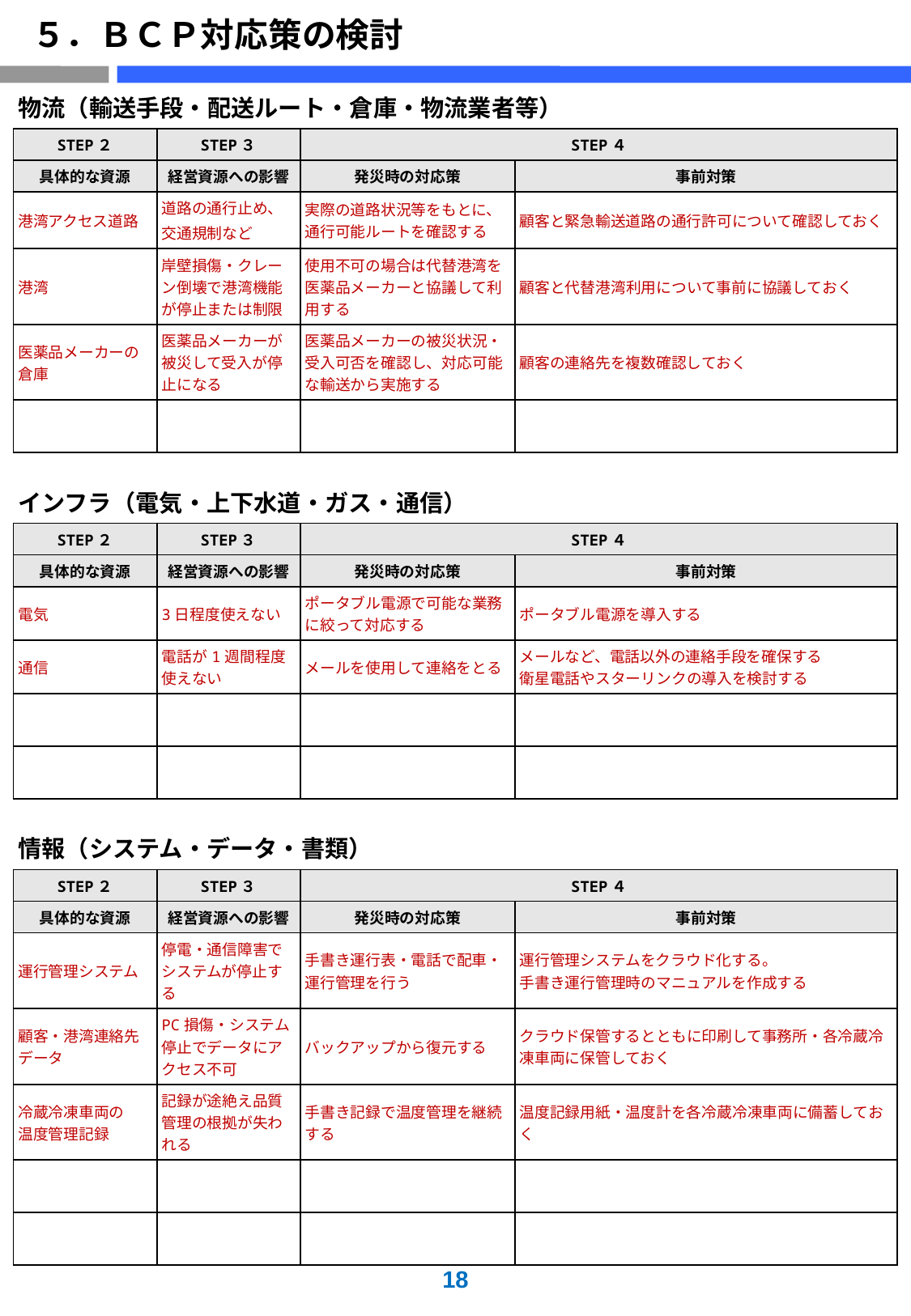

# ５．ＢＣＰ対応策の検討
| 物流（輸送手段・配送ルート・倉庫・物流業者等） |  |  |  |
| --- | --- | --- | --- |
| STEP２ | STEP３ | STEP４ |  |
| 具体的な資源 | 経営資源への影響 | 発災時の対応策 | 事前対策 |
| 港湾アクセス道路 | 道路の通行止め、 交通規制など | 実際の道路状況等をもとに、 通行可能ルートを確認する | 顧客と緊急輸送道路の通行許可について確認しておく |
| 港湾 | 岸壁損傷・クレーン倒壊で港湾機能が停止または制限 | 使用不可の場合は代替港湾を医薬品メーカーと協議して利用する | 顧客と代替港湾利用について事前に協議しておく |
| 医薬品メーカーの倉庫 | 医薬品メーカーが被災して受入が停止になる | 医薬品メーカーの被災状況・受入可否を確認し、対応可能な輸送から実施する | 顧客の連絡先を複数確認しておく |
|  |  |  |  |
| インフラ（電気・上下水道・ガス・通信） |  |  |  |
| STEP２ | STEP３ | STEP４ |  |
| 具体的な資源 | 経営資源への影響 | 発災時の対応策 | 事前対策 |
| 電気 | 3日程度使えない | ポータブル電源で可能な業務に絞って対応する | ポータブル電源を導入する |
| 通信 | 電話が1週間程度 使えない | メールを使用して連絡をとる | メールなど、電話以外の連絡手段を確保する 衛星電話やスターリンクの導入を検討する |
|  |  |  |  |
|  |  |  |  |
| 情報（システム・データ・書類） |  |  |  |
| STEP２ | STEP３ | STEP４ |  |
| 具体的な資源 | 経営資源への影響 | 発災時の対応策 | 事前対策 |
| 運行管理システム | 停電・通信障害でシステムが停止する | 手書き運行表・電話で配車・運行管理を行う | 運行管理システムをクラウド化する。 手書き運行管理時のマニュアルを作成する |
| 顧客・港湾連絡先データ | PC損傷・システム停止でデータにアクセス不可 | バックアップから復元する | クラウド保管するとともに印刷して事務所・各冷蔵冷凍車両に保管しておく |
| 冷蔵冷凍車両の 温度管理記録 | 記録が途絶え品質管理の根拠が失われる | 手書き記録で温度管理を継続する | 温度記録用紙・温度計を各冷蔵冷凍車両に備蓄しておく |
|  |  |  |  |
|  |  |  |  |
18